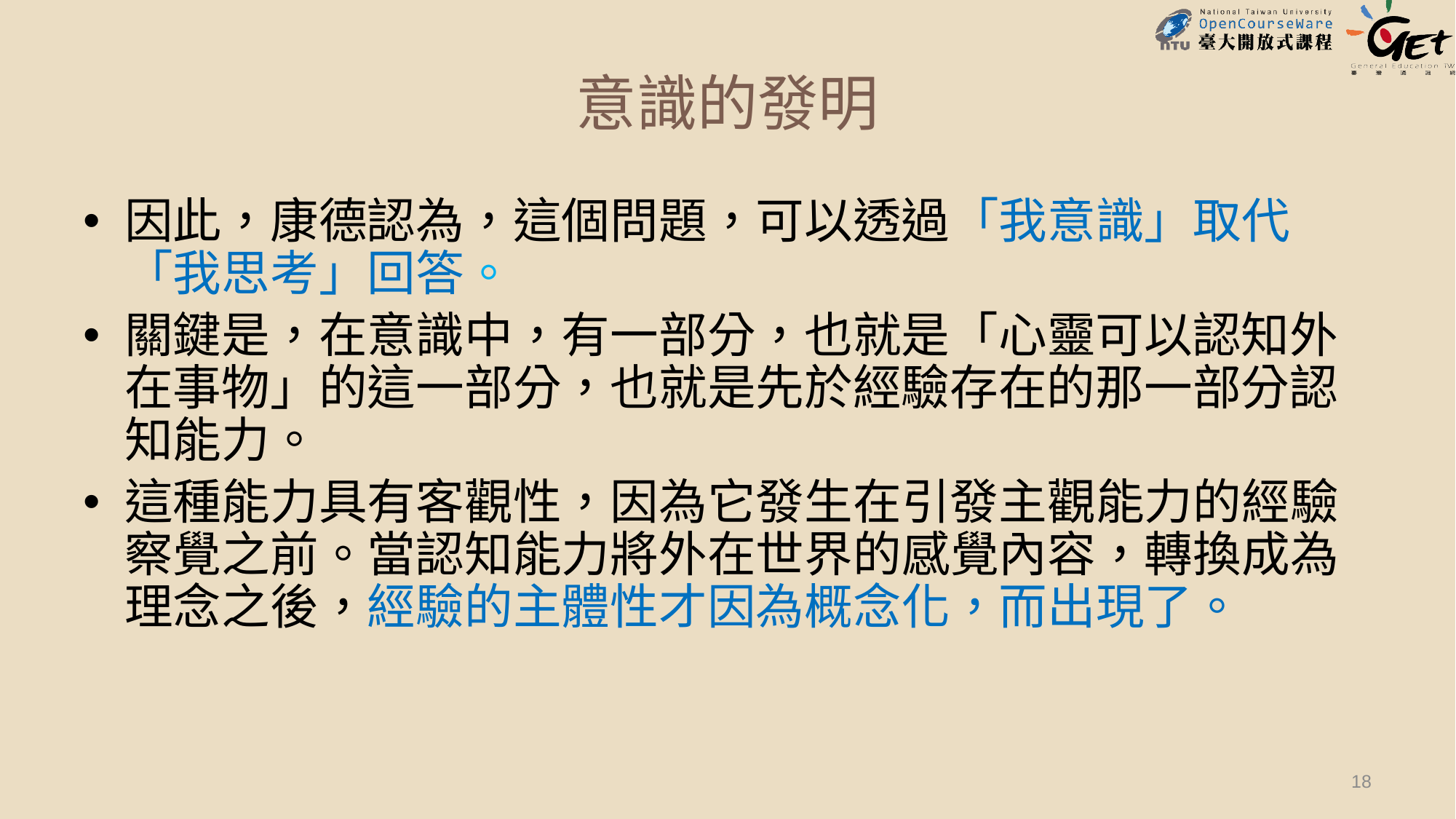

# 意識的發明
因此，康德認為，這個問題，可以透過「我意識」取代「我思考」回答。
關鍵是，在意識中，有一部分，也就是「心靈可以認知外在事物」的這一部分，也就是先於經驗存在的那一部分認知能力。
這種能力具有客觀性，因為它發生在引發主觀能力的經驗察覺之前。當認知能力將外在世界的感覺內容，轉換成為理念之後，經驗的主體性才因為概念化，而出現了。
18